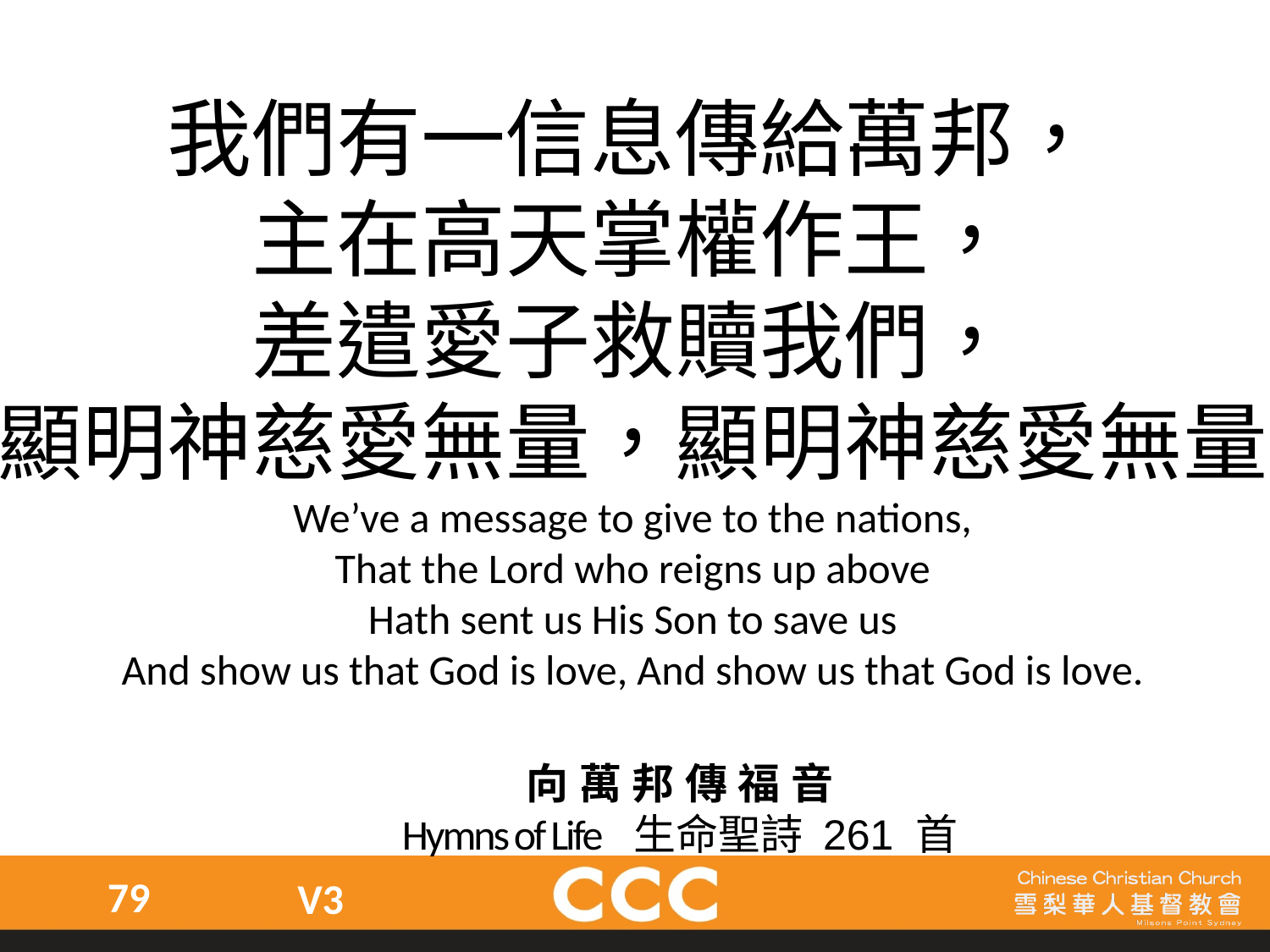

我們有一信息傳給萬邦，
主在高天掌權作王，
差遣愛子救贖我們，
顯明神慈愛無量，顯明神慈愛無量
We’ve a message to give to the nations,
That the Lord who reigns up above
Hath sent us His Son to save us
And show us that God is love, And show us that God is love.
向萬邦傳福音
Hymns of Life   生命聖詩 261 首
79
V3